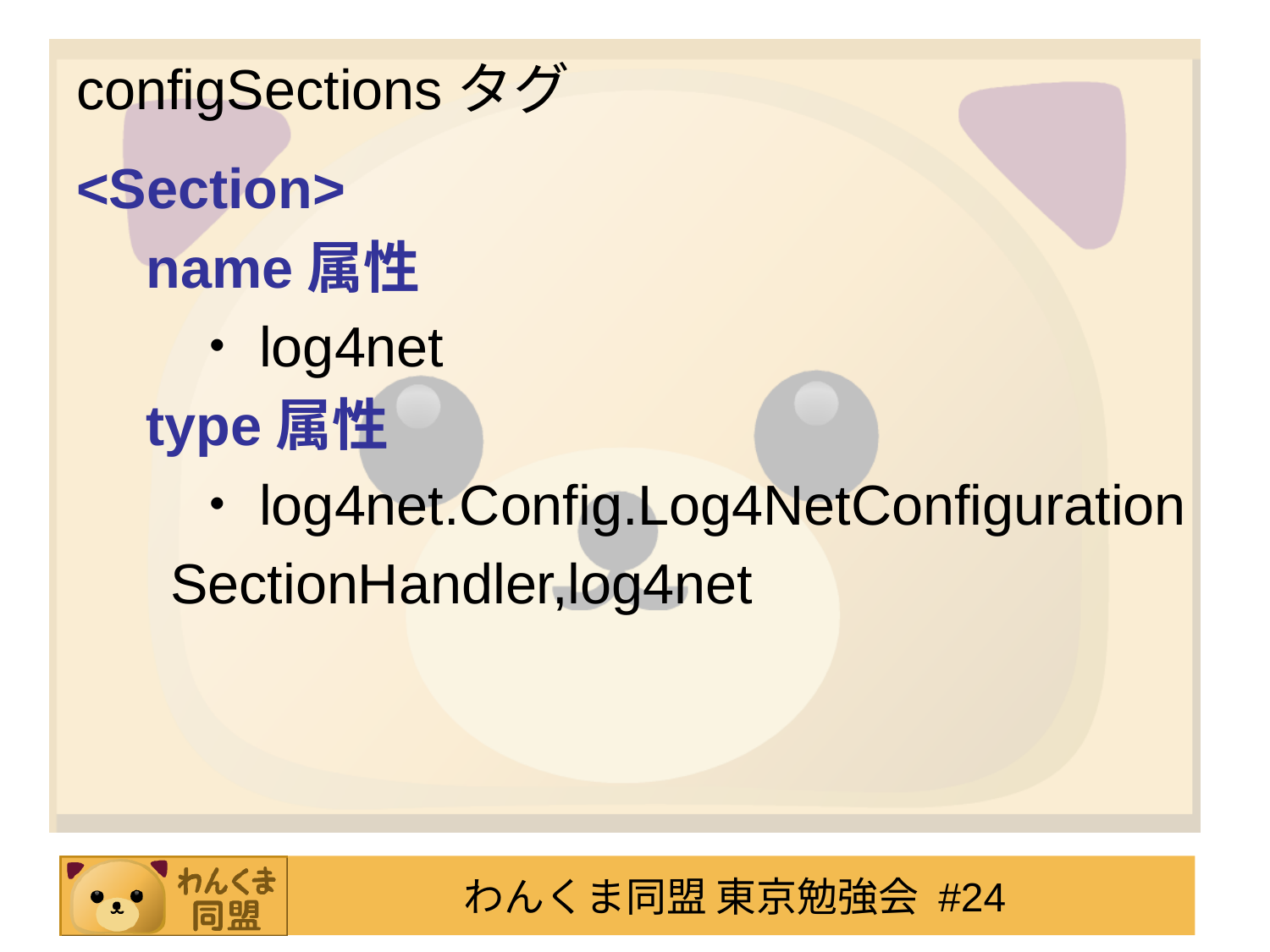

# configSectionsタグ
<Section>
　name属性
　　・log4net
　type属性
　　・log4net.Config.Log4NetConfiguration
      SectionHandler,log4net